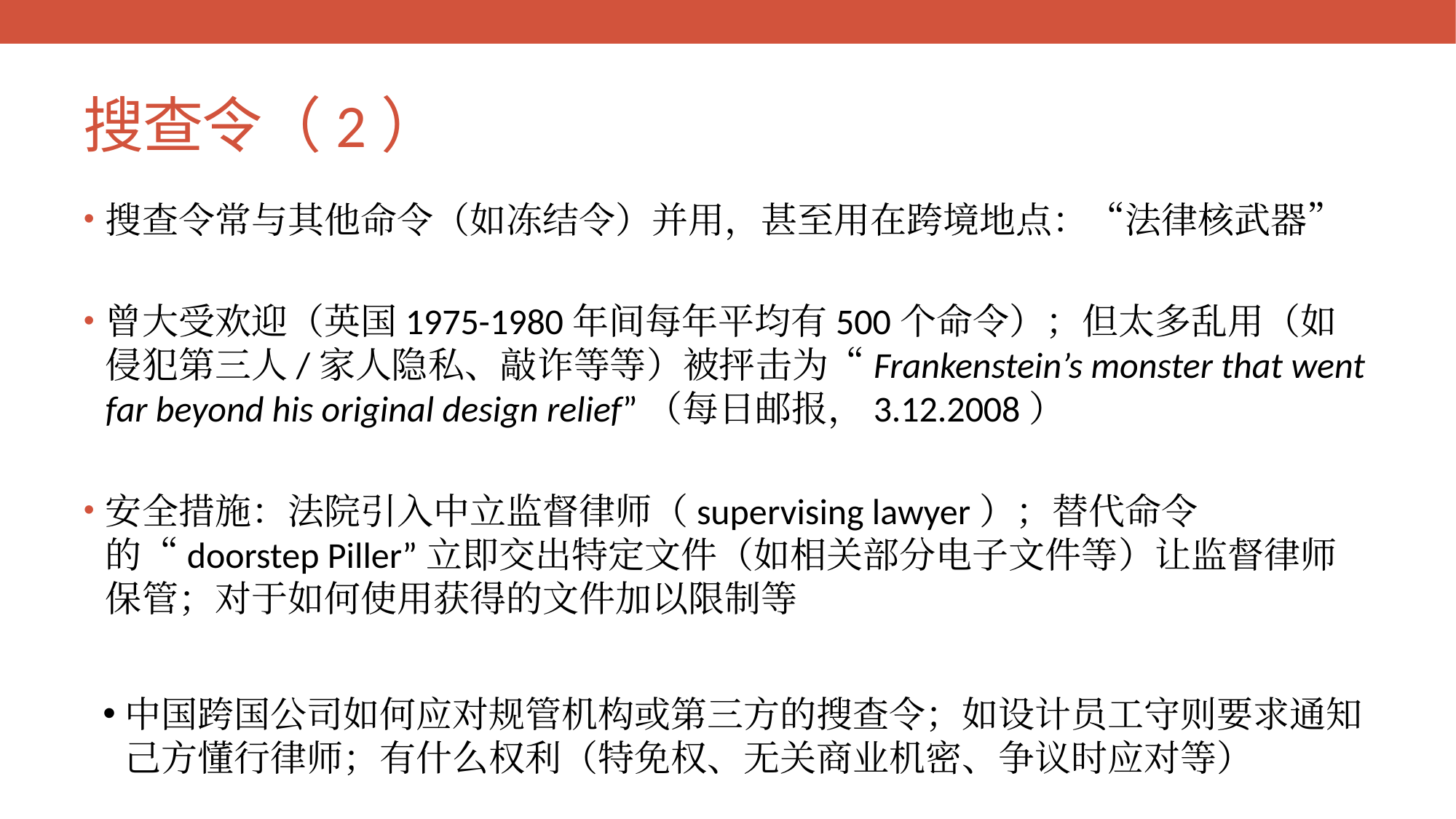

# 搜查令（2）
搜查令常与其他命令（如冻结令）并用，甚至用在跨境地点：“法律核武器”

曾大受欢迎（英国1975-1980年间每年平均有500个命令）；但太多乱用（如侵犯第三人/家人隐私、敲诈等等）被抨击为“Frankenstein’s monster that went far beyond his original design relief”（每日邮报，3.12.2008）

安全措施：法院引入中立监督律师（supervising lawyer）；替代命令的“doorstep Piller”立即交出特定文件（如相关部分电子文件等）让监督律师保管；对于如何使用获得的文件加以限制等

中国跨国公司如何应对规管机构或第三方的搜查令；如设计员工守则要求通知己方懂行律师；有什么权利（特免权、无关商业机密、争议时应对等）